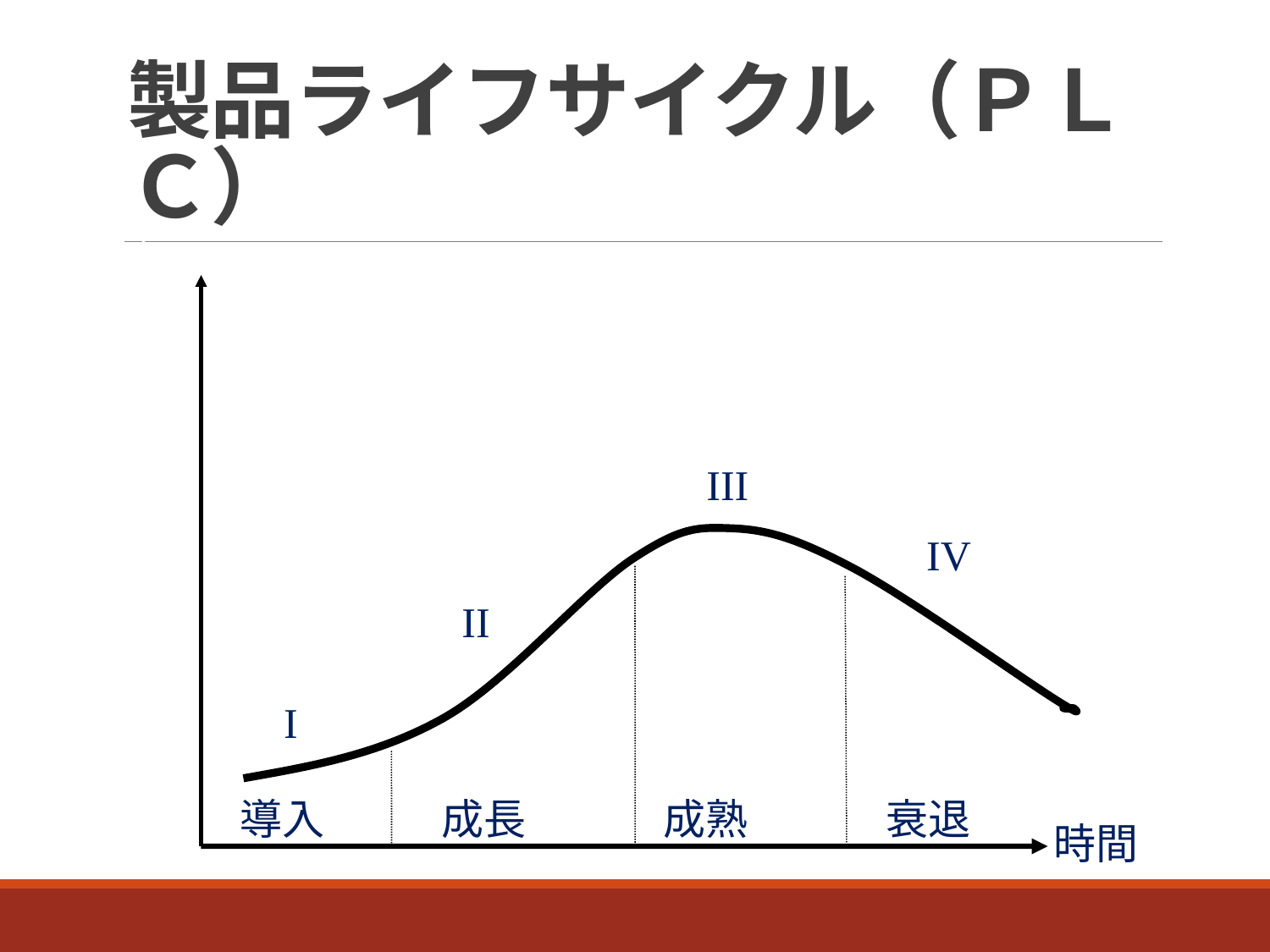

# 製品ライフサイクル（ＰＬＣ）

販売高

III
IV

II
I

導入
成長
成熟
衰退
時間